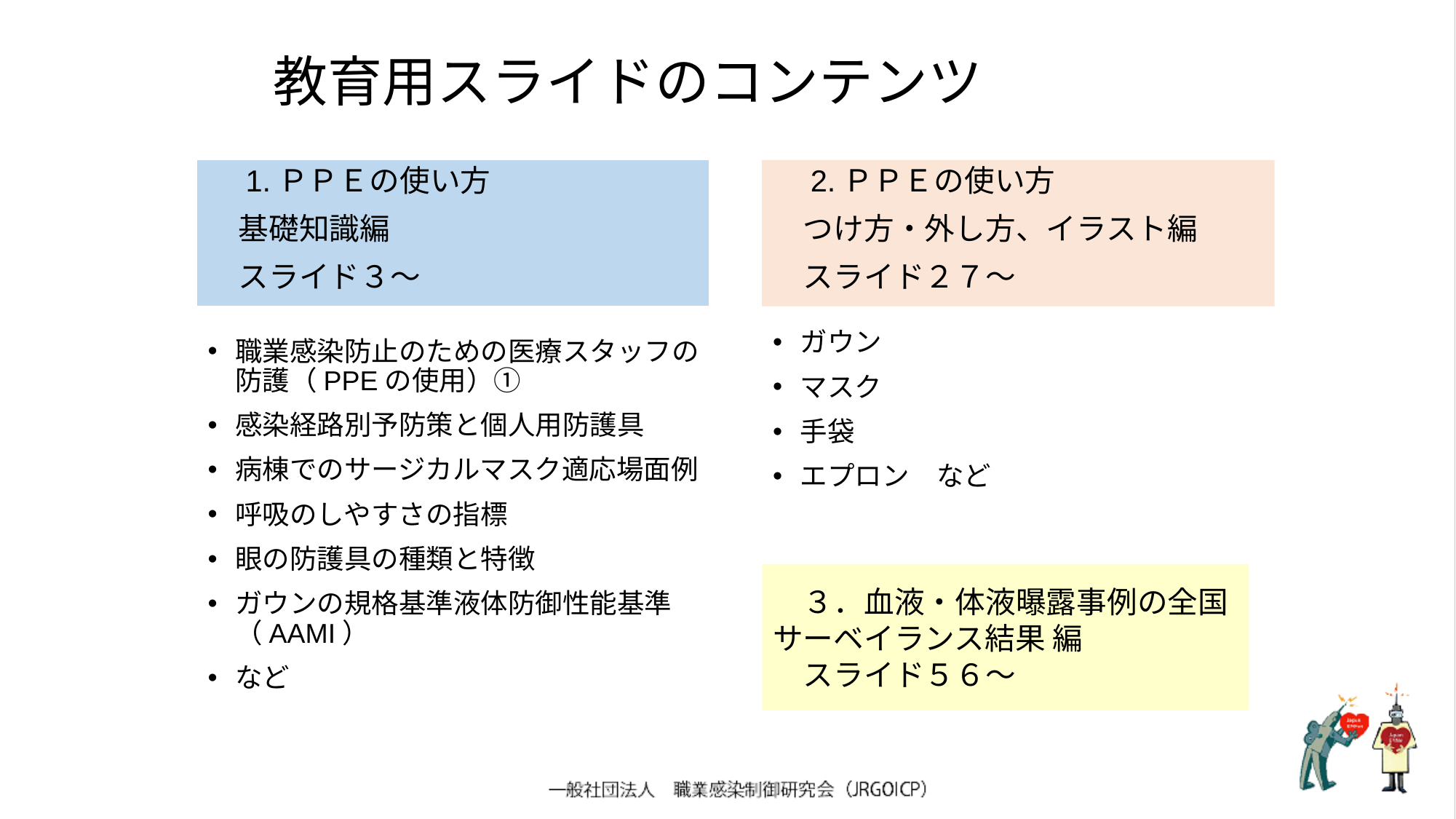

# 教育用スライドのコンテンツ
　1.ＰＰＥの使い方
　基礎知識編
　スライド３～
　2.ＰＰＥの使い方
　つけ方・外し方、イラスト編
　スライド２７～
ガウン
マスク
手袋
エプロン　など
職業感染防止のための医療スタッフの防護（PPEの使用）①
感染経路別予防策と個人用防護具
病棟でのサージカルマスク適応場面例
呼吸のしやすさの指標
眼の防護具の種類と特徴
ガウンの規格基準液体防御性能基準（AAMI）
など

　３．血液・体液曝露事例の全国 サーベイランス結果 編
　スライド５６～